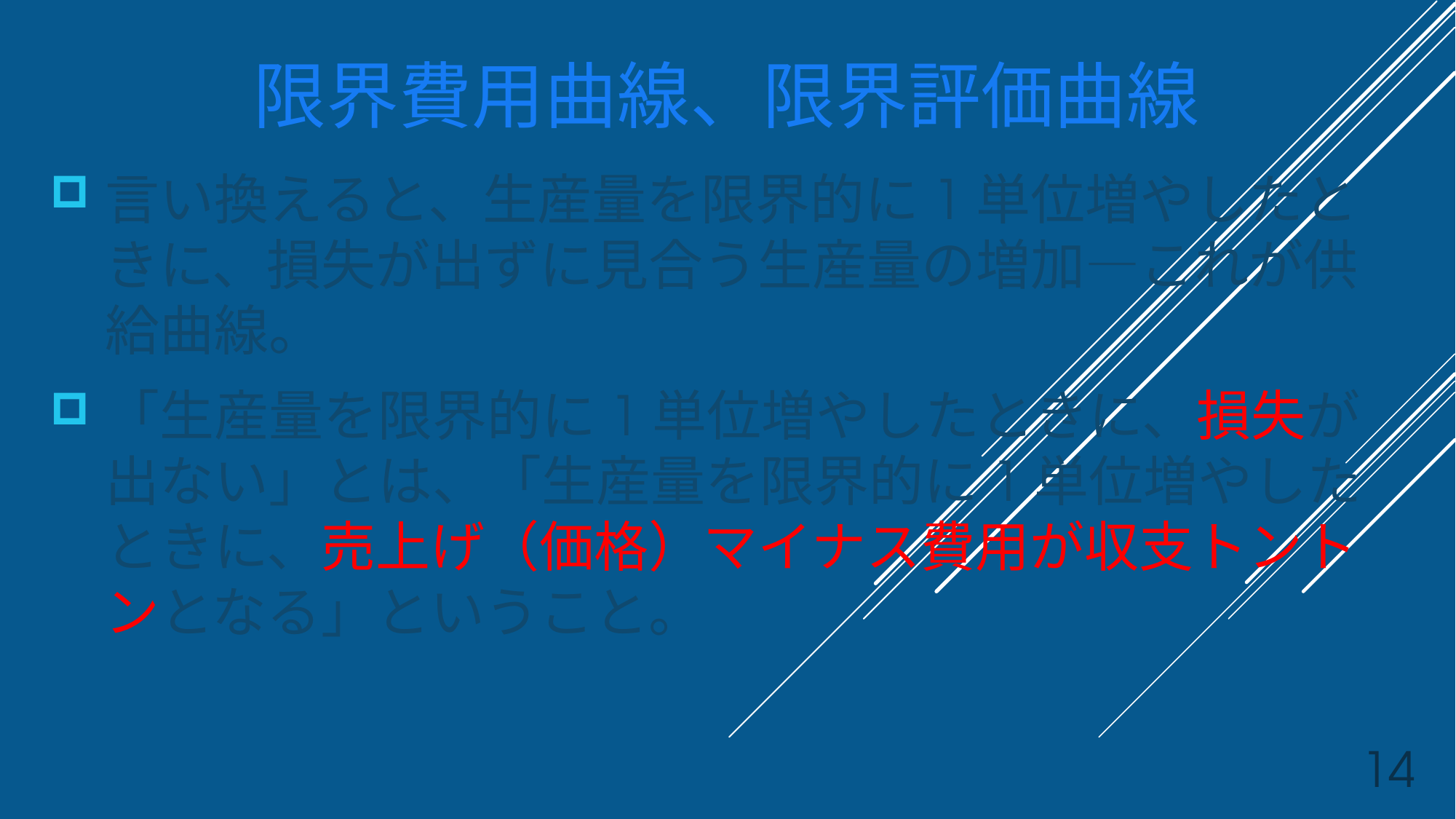

# 限界費用曲線、限界評価曲線
言い換えると、生産量を限界的に1単位増やしたときに、損失が出ずに見合う生産量の増加—これが供給曲線。
「生産量を限界的に1単位増やしたときに、損失が出ない」とは、「生産量を限界的に1単位増やしたときに、売上げ（価格）マイナス費用が収支トントンとなる」ということ。

14